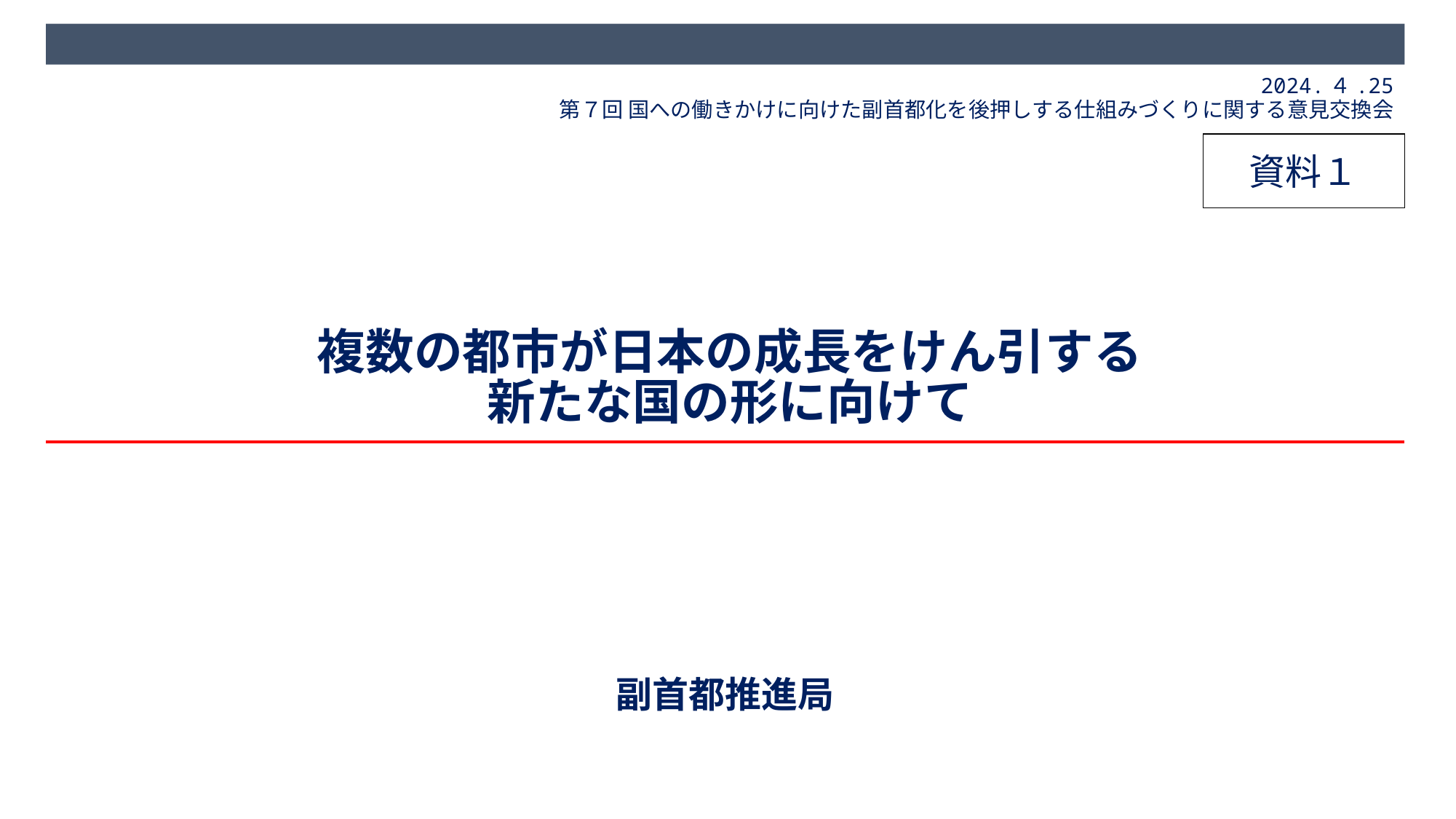

2024.４.25
第７回 国への働きかけに向けた副首都化を後押しする仕組みづくりに関する意見交換会
資料１
# 複数の都市が日本の成長をけん引する 新たな国の形に向けて
副首都推進局